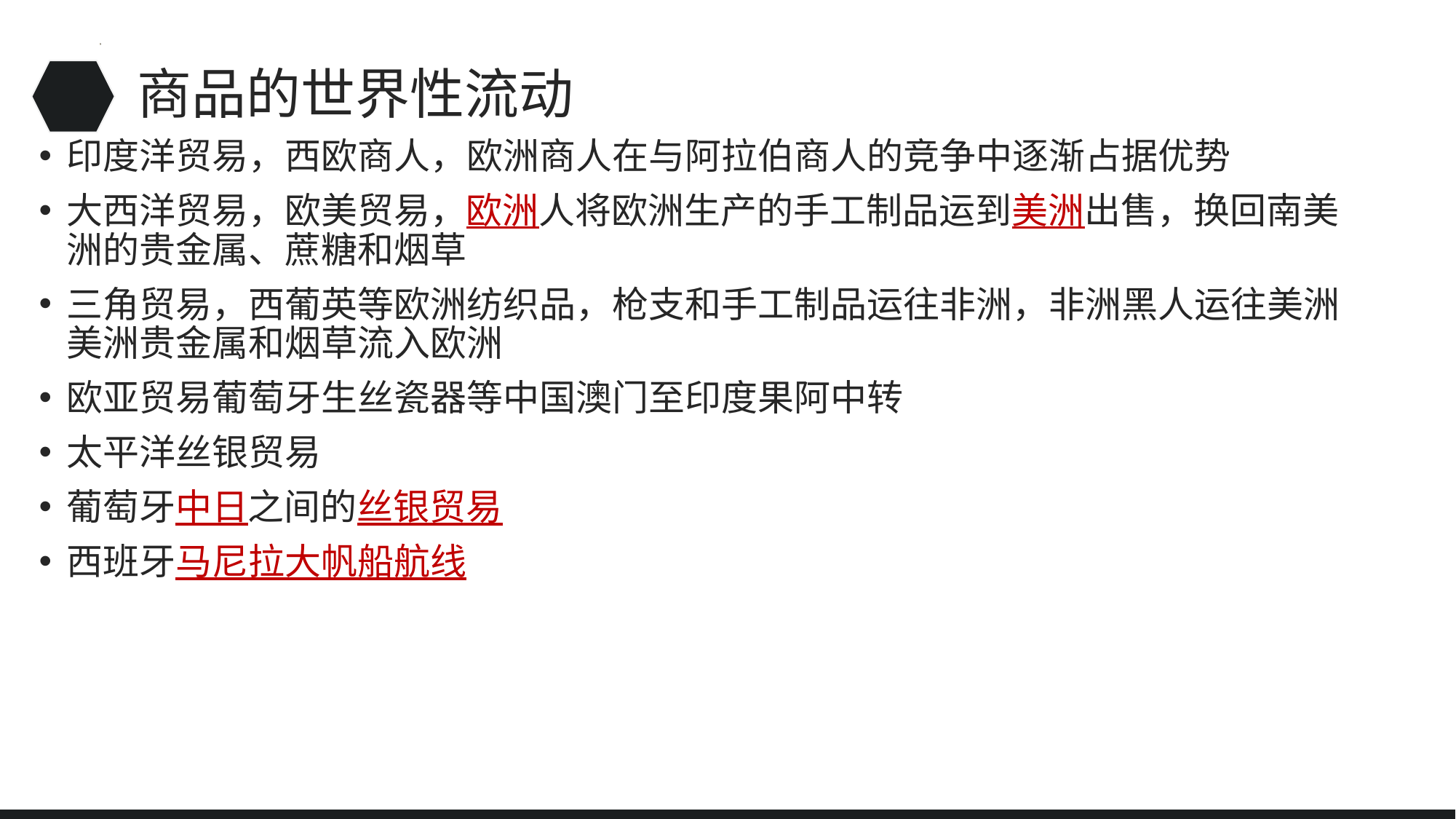

# 商品的世界性流动
印度洋贸易，西欧商人，欧洲商人在与阿拉伯商人的竞争中逐渐占据优势
大西洋贸易，欧美贸易，欧洲人将欧洲生产的手工制品运到美洲出售，换回南美洲的贵金属、蔗糖和烟草
三角贸易，西葡英等欧洲纺织品，枪支和手工制品运往非洲，非洲黑人运往美洲美洲贵金属和烟草流入欧洲
欧亚贸易葡萄牙生丝瓷器等中国澳门至印度果阿中转
太平洋丝银贸易
葡萄牙中日之间的丝银贸易
西班牙马尼拉大帆船航线